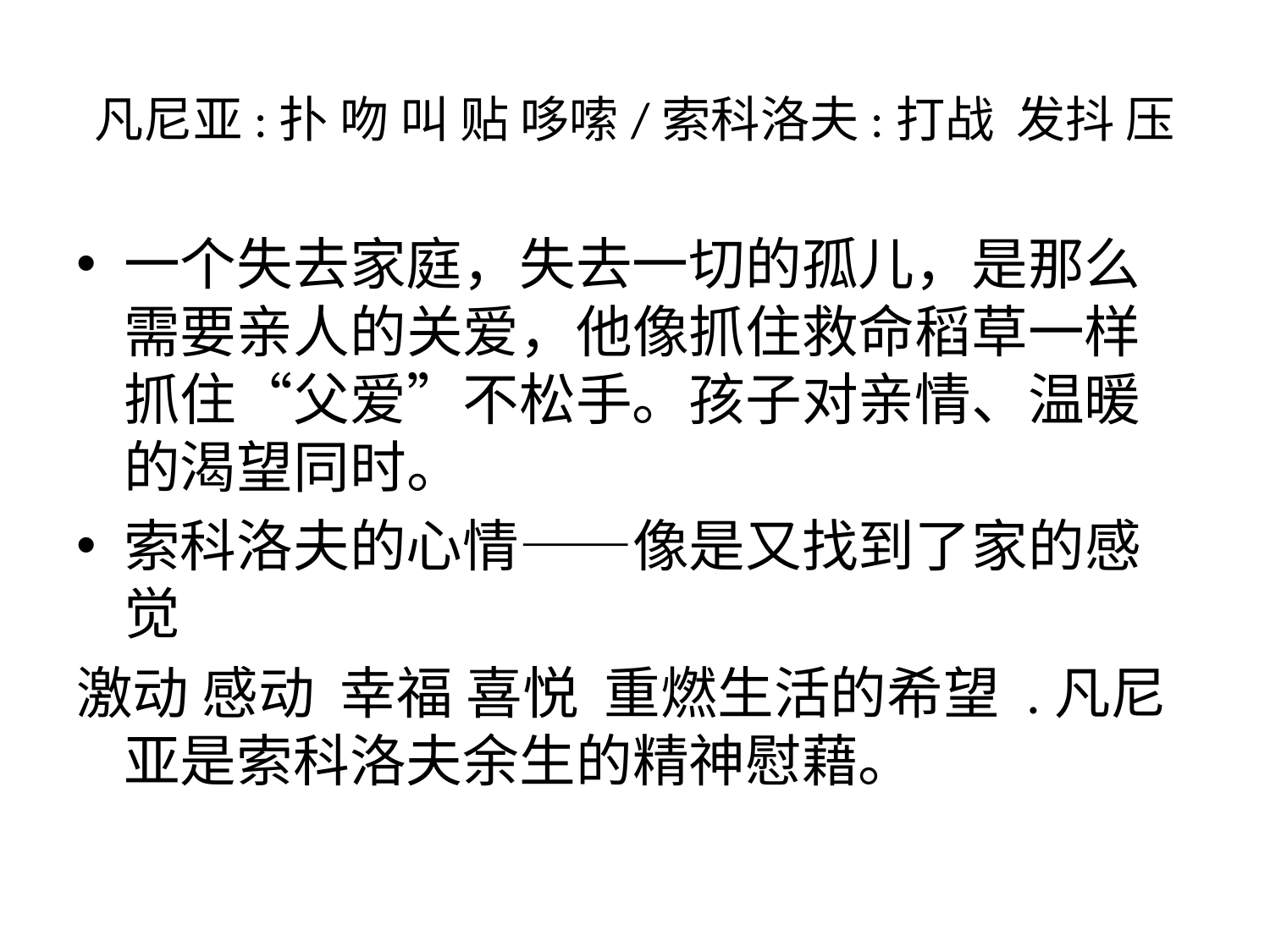

# 凡尼亚:扑 吻 叫 贴 哆嗦/索科洛夫:打战  发抖 压
一个失去家庭，失去一切的孤儿，是那么需要亲人的关爱，他像抓住救命稻草一样抓住“父爱”不松手。孩子对亲情、温暖的渴望同时。
索科洛夫的心情――像是又找到了家的感觉
激动 感动  幸福 喜悦  重燃生活的希望 .凡尼亚是索科洛夫余生的精神慰藉。